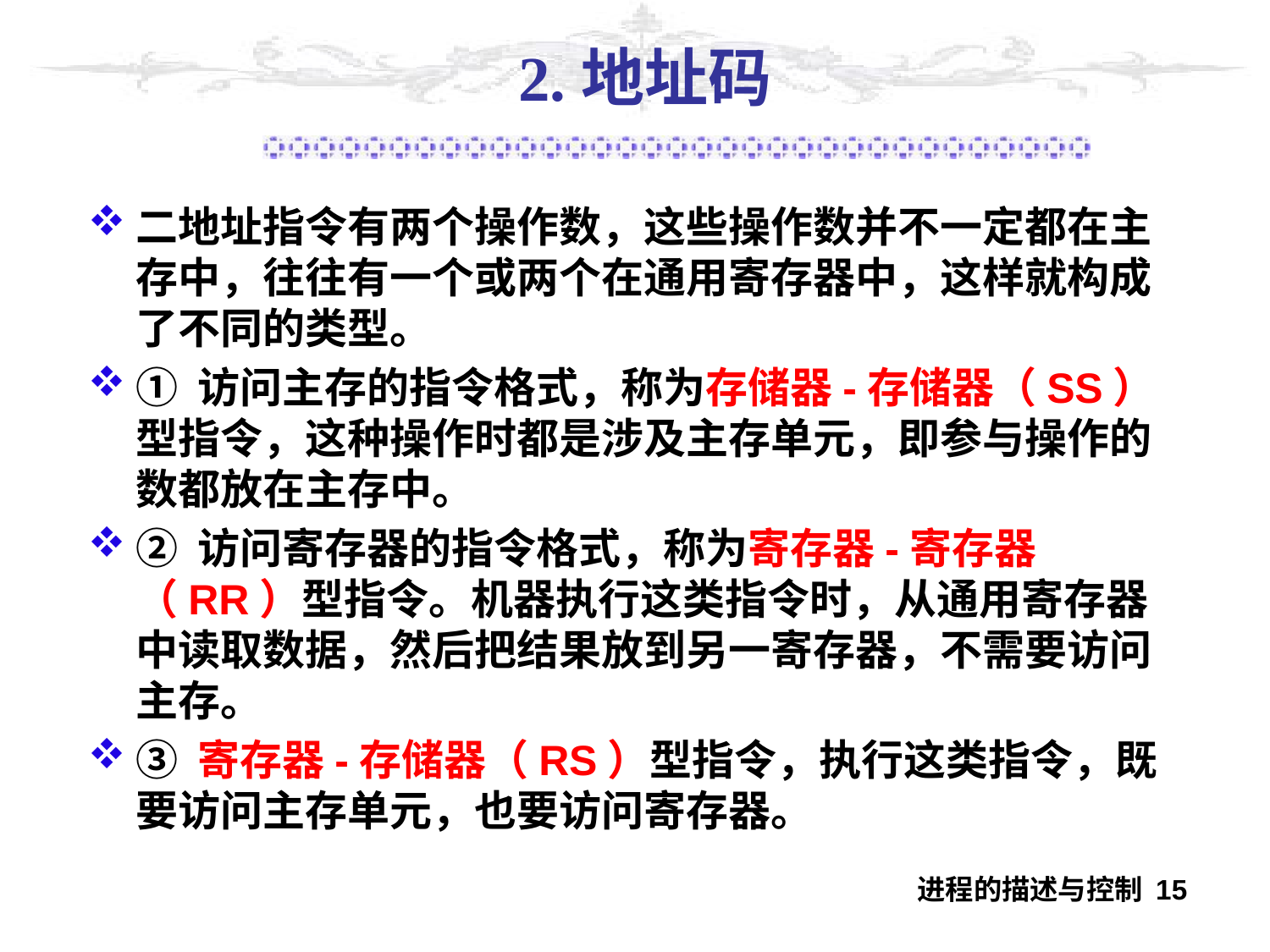

#
2.地址码
二地址指令有两个操作数，这些操作数并不一定都在主存中，往往有一个或两个在通用寄存器中，这样就构成了不同的类型。
① 访问主存的指令格式，称为存储器-存储器（SS）型指令，这种操作时都是涉及主存单元，即参与操作的数都放在主存中。
② 访问寄存器的指令格式，称为寄存器-寄存器（RR）型指令。机器执行这类指令时，从通用寄存器中读取数据，然后把结果放到另一寄存器，不需要访问主存。
③ 寄存器-存储器（RS）型指令，执行这类指令，既要访问主存单元，也要访问寄存器。